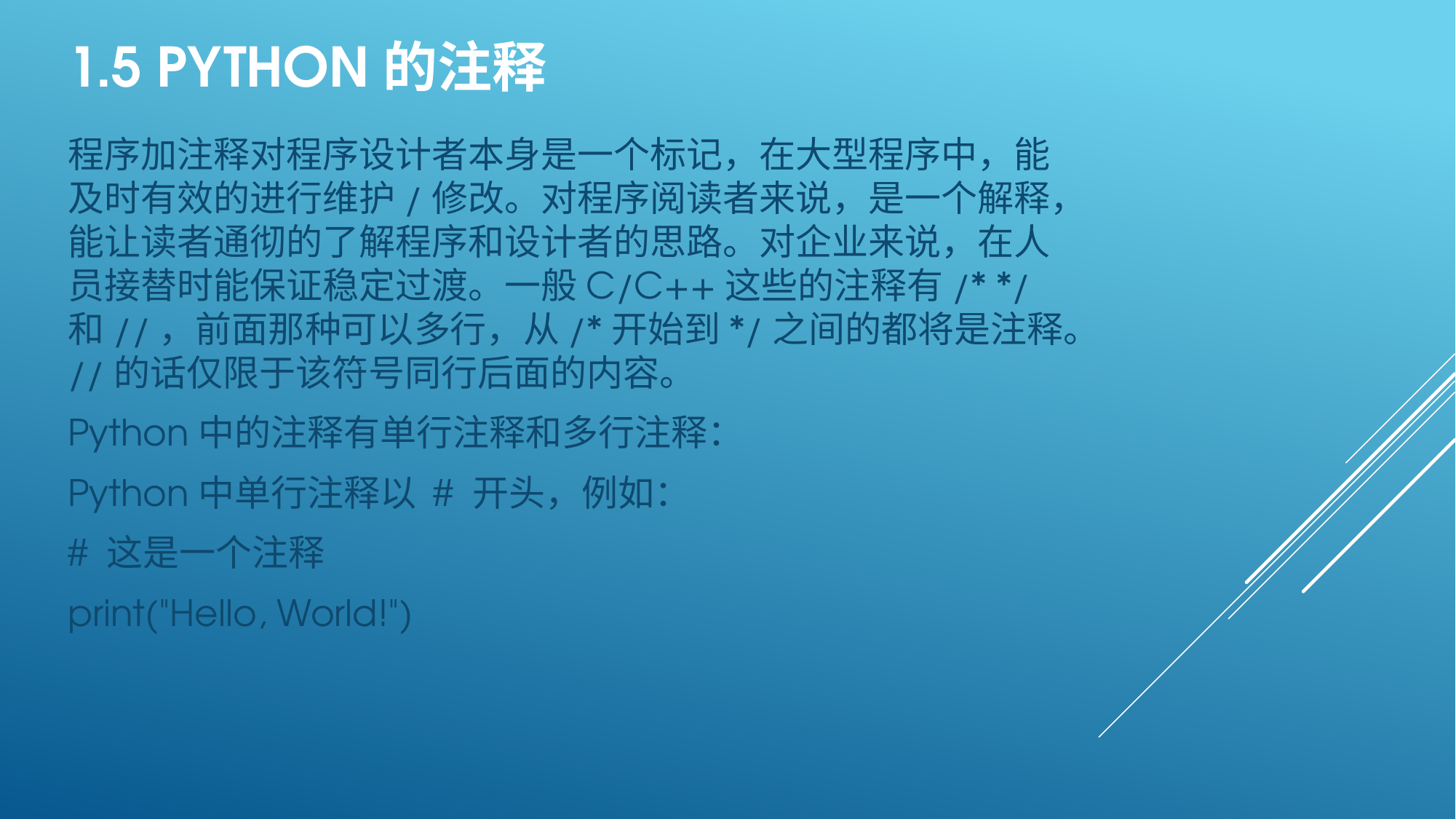

# 1.5 Python的注释
程序加注释对程序设计者本身是一个标记，在大型程序中，能及时有效的进行维护/修改。对程序阅读者来说，是一个解释，能让读者通彻的了解程序和设计者的思路。对企业来说，在人员接替时能保证稳定过渡。一般C/C++这些的注释有/* */ 和//，前面那种可以多行，从/*开始到*/之间的都将是注释。//的话仅限于该符号同行后面的内容。
Python中的注释有单行注释和多行注释：
Python中单行注释以 # 开头，例如：
# 这是一个注释
print("Hello, World!")